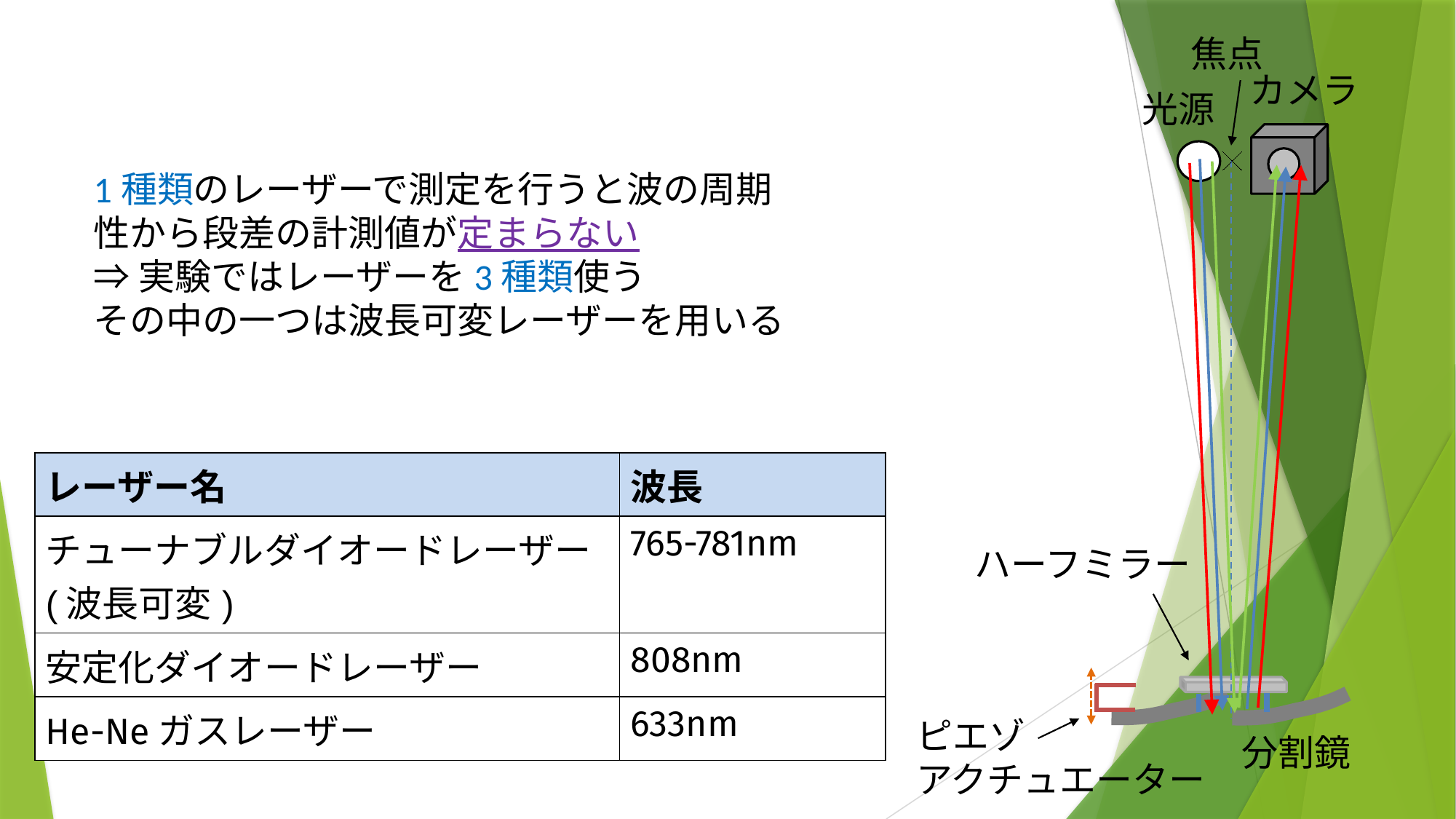

焦点
カメラ
光源

ハーフミラー
ピエゾ
アクチュエーター
分割鏡
1種類のレーザーで測定を行うと波の周期性から段差の計測値が定まらない
⇒実験ではレーザーを3種類使う
その中の一つは波長可変レーザーを用いる
| レーザー名 | 波長 |
| --- | --- |
| チューナブルダイオードレーザー(波長可変) | 765-781nm |
| 安定化ダイオードレーザー | 808nm |
| He-Neガスレーザー | 633nm |